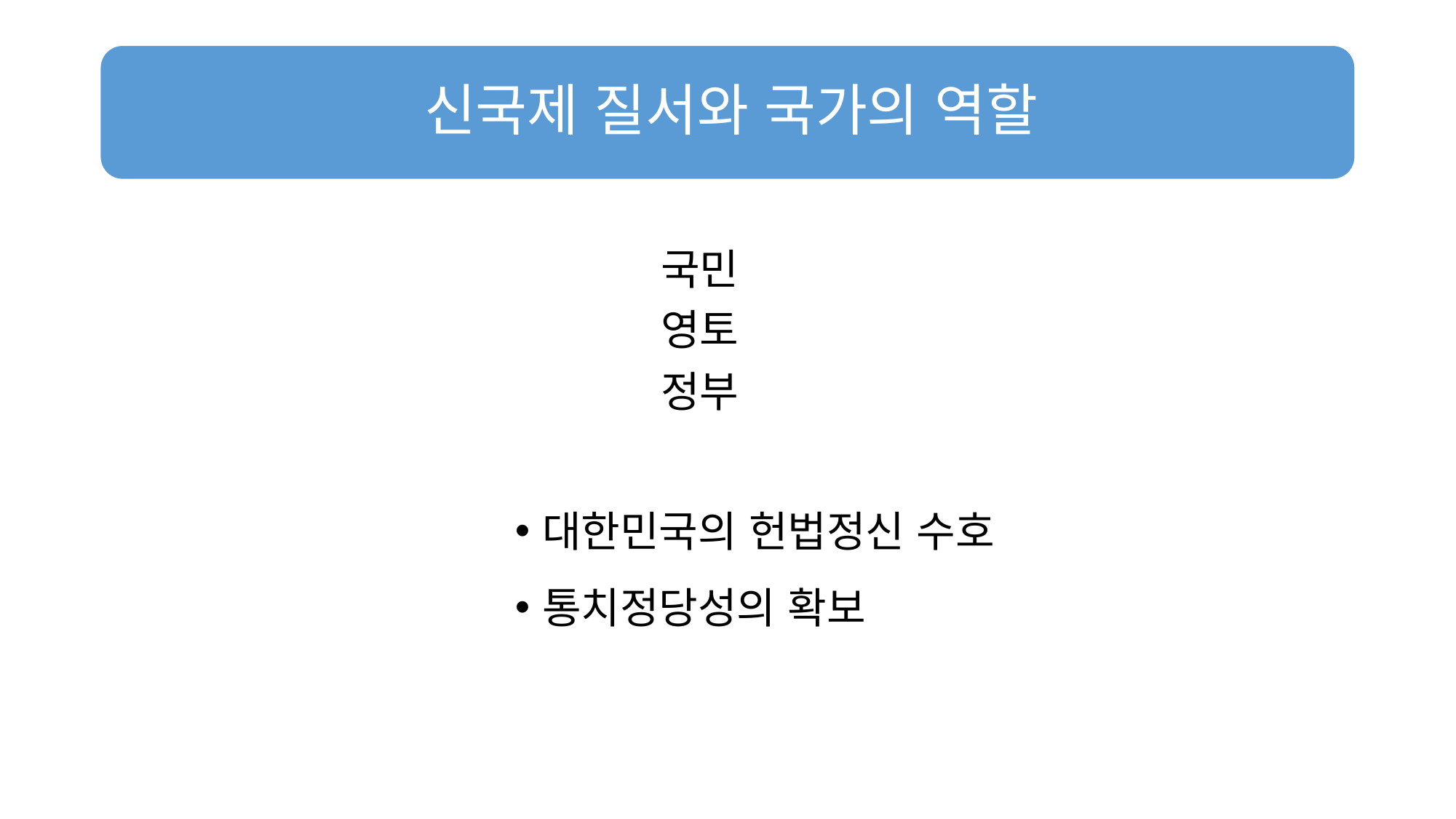

신국제 질서와 국가의 역할
국민
영토
정부
대한민국의 헌법정신 수호
통치정당성의 확보